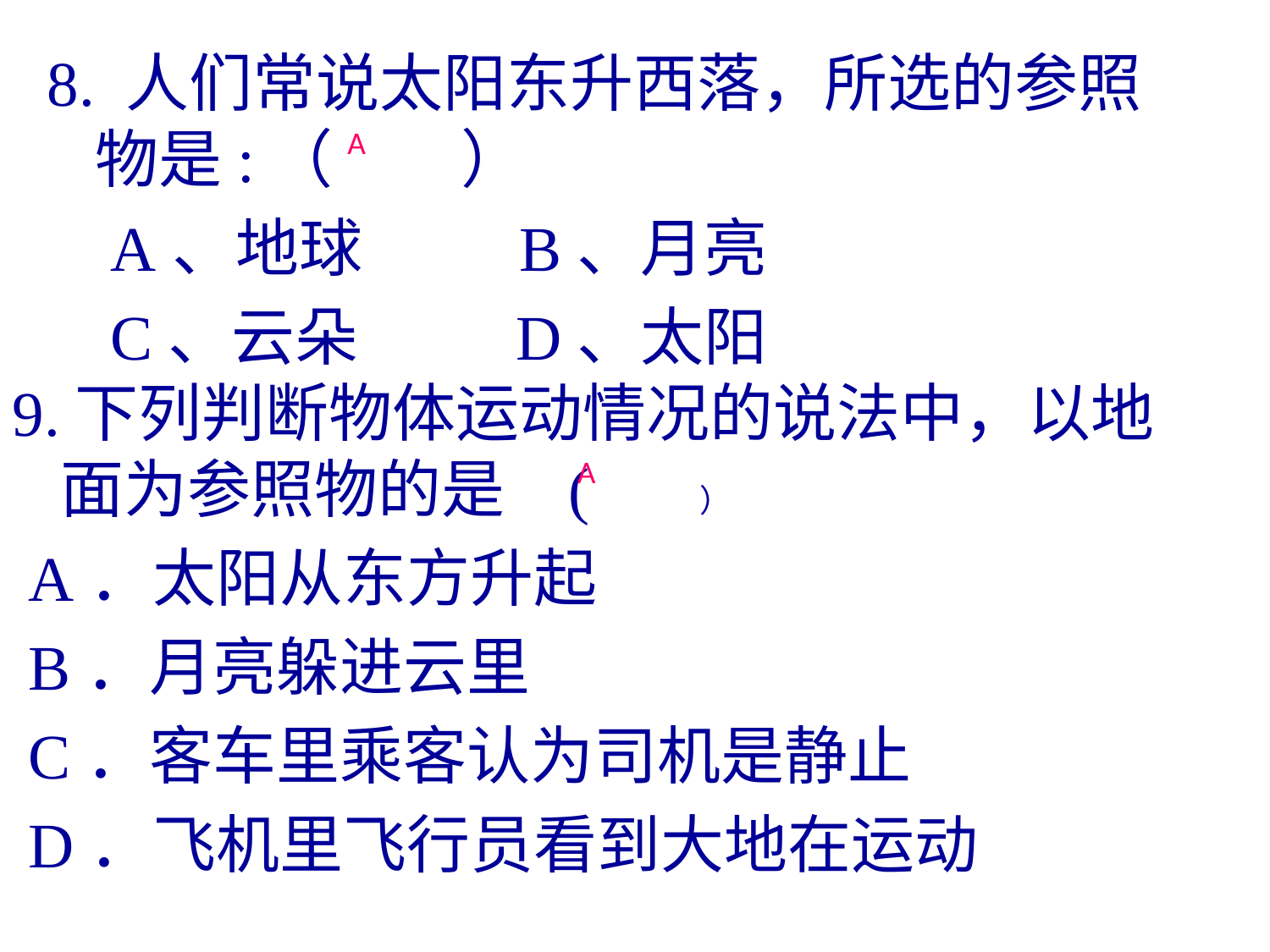

8. 人们常说太阳东升西落，所选的参照物是:（         ）
    A、地球          B、月亮
    C、云朵          D、太阳
A
9.下列判断物体运动情况的说法中，以地面为参照物的是	(      ）
 A．太阳从东方升起
 B．月亮躲进云里
 C．客车里乘客认为司机是静止
 D．飞机里飞行员看到大地在运动
A